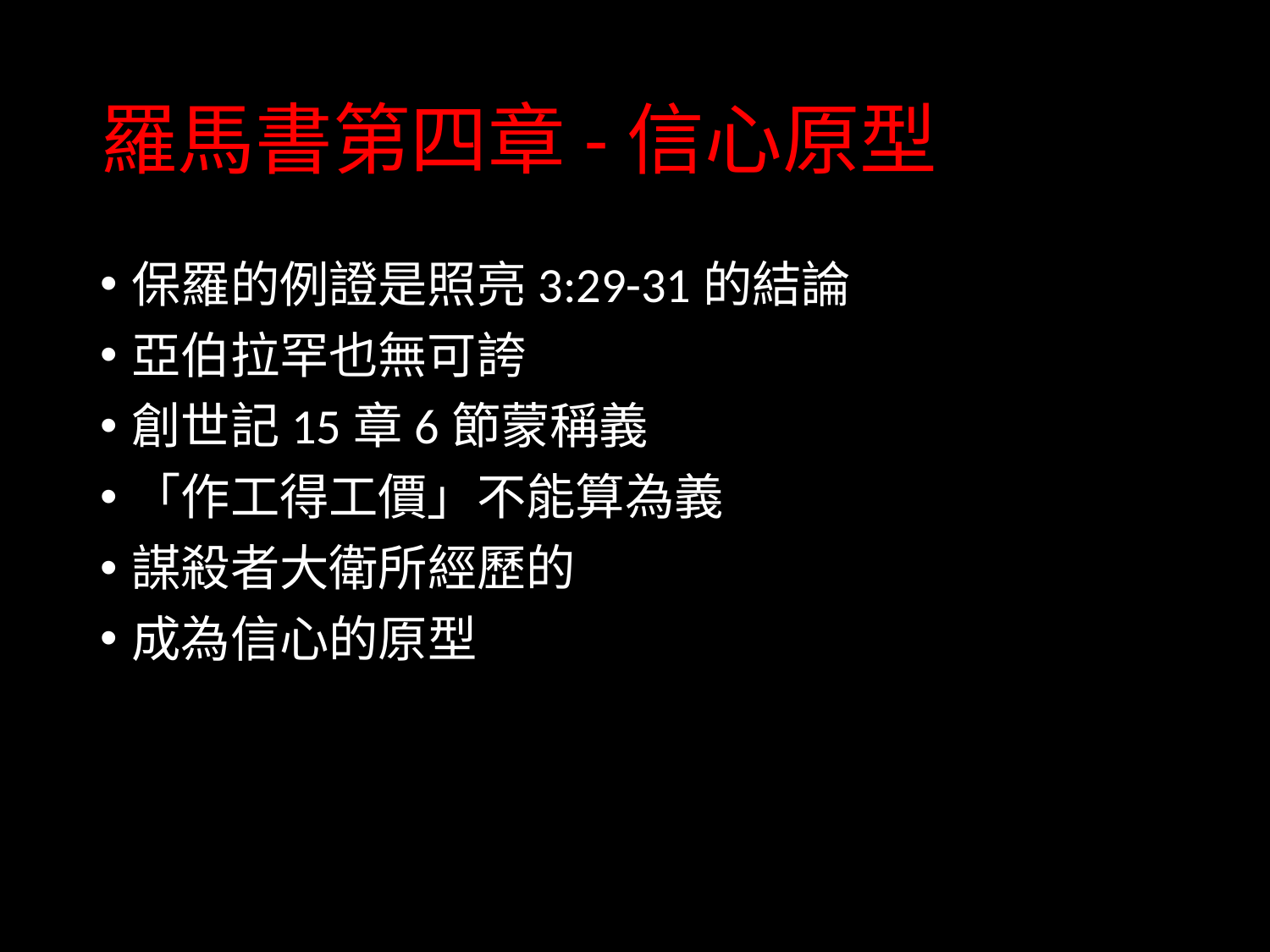

# 羅馬書第四章-信心原型
保羅的例證是照亮3:29-31的結論
亞伯拉罕也無可誇
創世記15章6節蒙稱義
「作工得工價」不能算為義
謀殺者大衛所經歷的
成為信心的原型